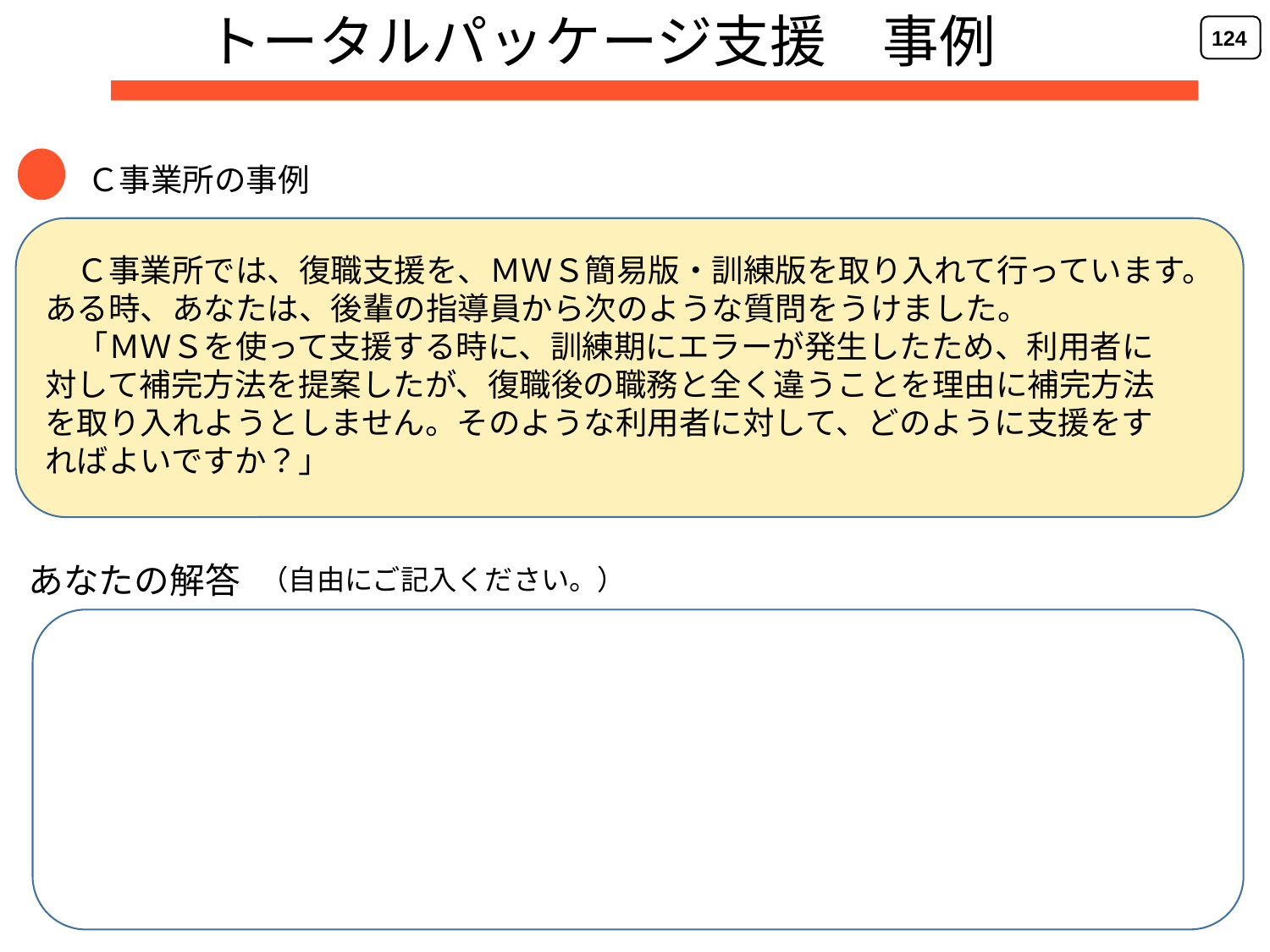

トータルパッケージ支援　事例
124

Ｃ事業所の事例

　Ｃ事業所では、復職支援を、ＭＷＳ簡易版・訓練版を取り入れて行っています。ある時、あなたは、後輩の指導員から次のような質問をうけました。
　「ＭＷＳを使って支援する時に、訓練期にエラーが発生したため、利用者に対して補完方法を提案したが、復職後の職務と全く違うことを理由に補完方法を取り入れようとしません。そのような利用者に対して、どのように支援をすればよいですか？」
あなたの解答
（自由にご記入ください。）